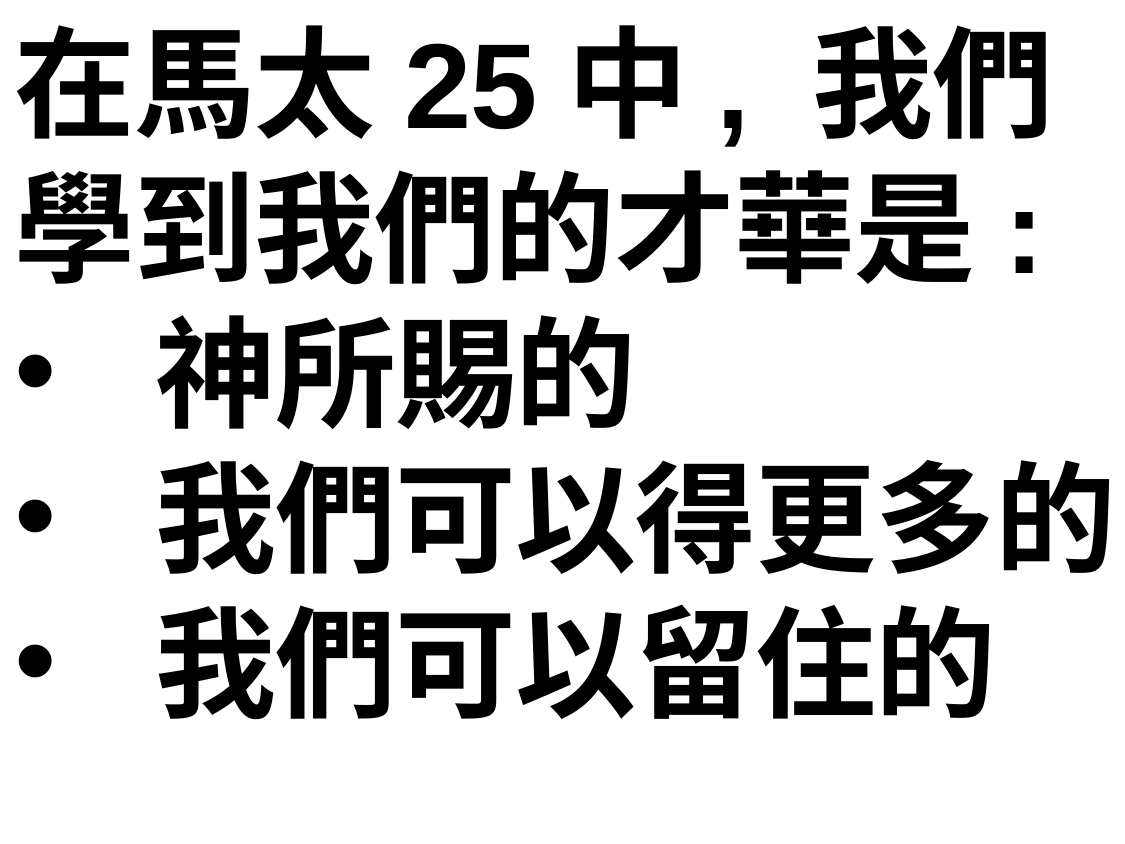

在馬太25中, 我們學到我們的才華是:
神所賜的
我們可以得更多的
我們可以留住的